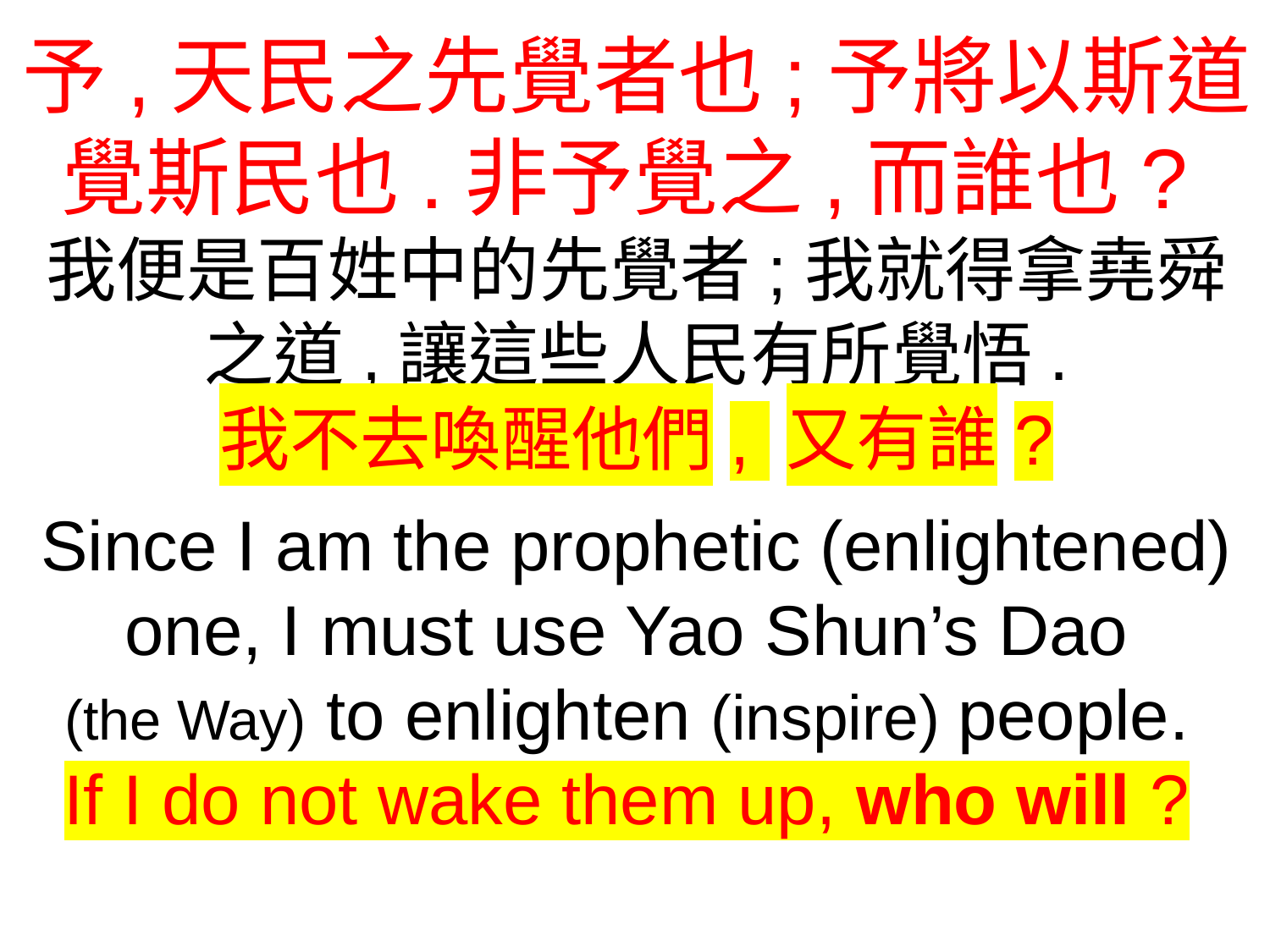

予,天民之先覺者也;予將以斯道
覺斯民也.非予覺之,而誰也?
我便是百姓中的先覺者;我就得拿堯舜
之道,讓這些人民有所覺悟.
我不去喚醒他們, 又有誰?
Since I am the prophetic (enlightened) one, I must use Yao Shun’s Dao
(the Way) to enlighten (inspire) people.
If I do not wake them up, who will ?